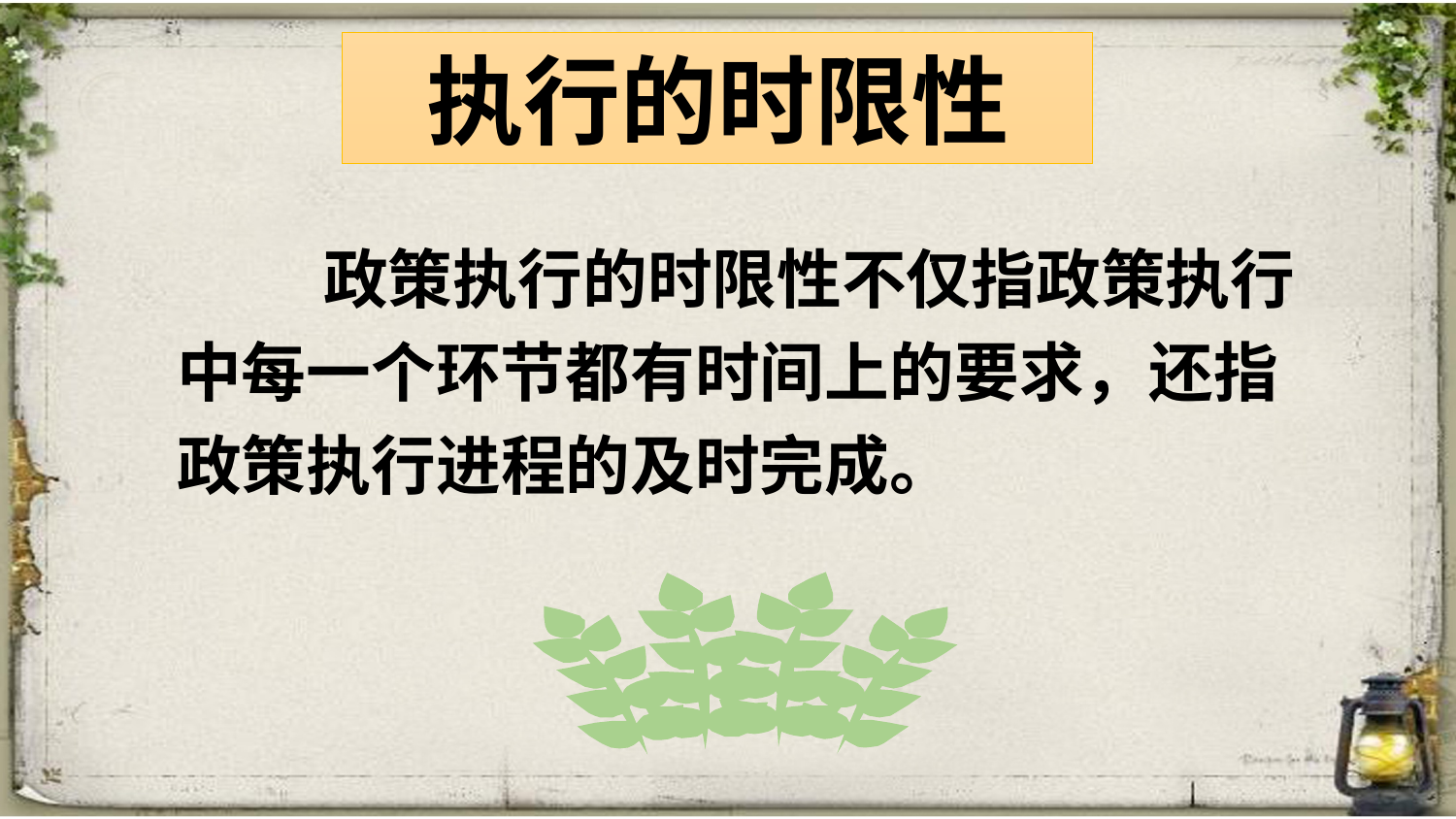

执行的时限性
         政策执行的时限性不仅指政策执行中每一个环节都有时间上的要求，还指政策执行进程的及时完成。